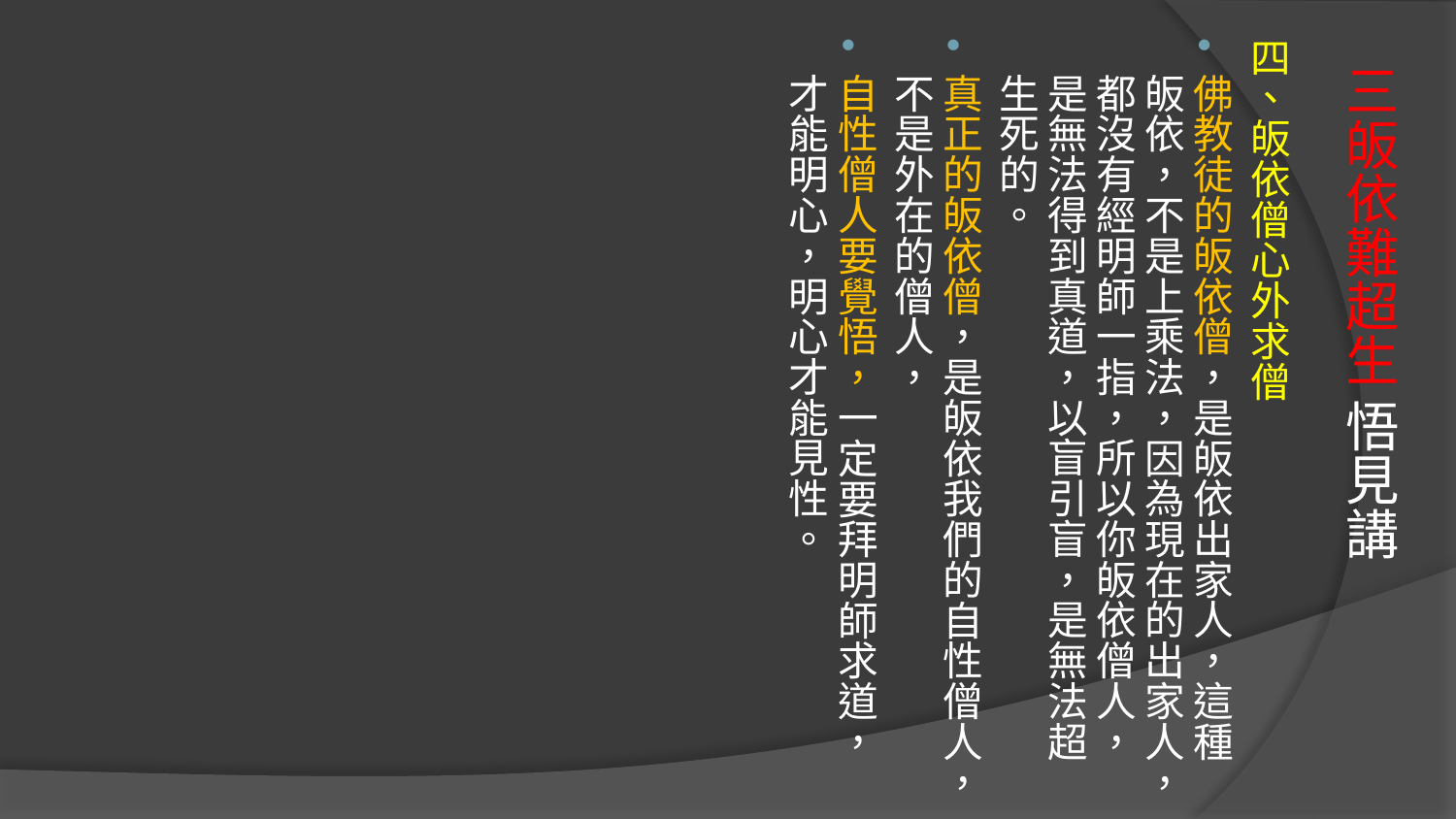

四、皈依僧心外求僧
佛教徒的皈依僧，是皈依出家人，這種皈依，不是上乘法，因為現在的出家人，都沒有經明師一指，所以你皈依僧人，是無法得到真道，以盲引盲，是無法超生死的。
真正的皈依僧，是皈依我們的自性僧人，不是外在的僧人，
自性僧人要覺悟，一定要拜明師求道，才能明心，明心才能見性。

# 三皈依難超生 悟見講